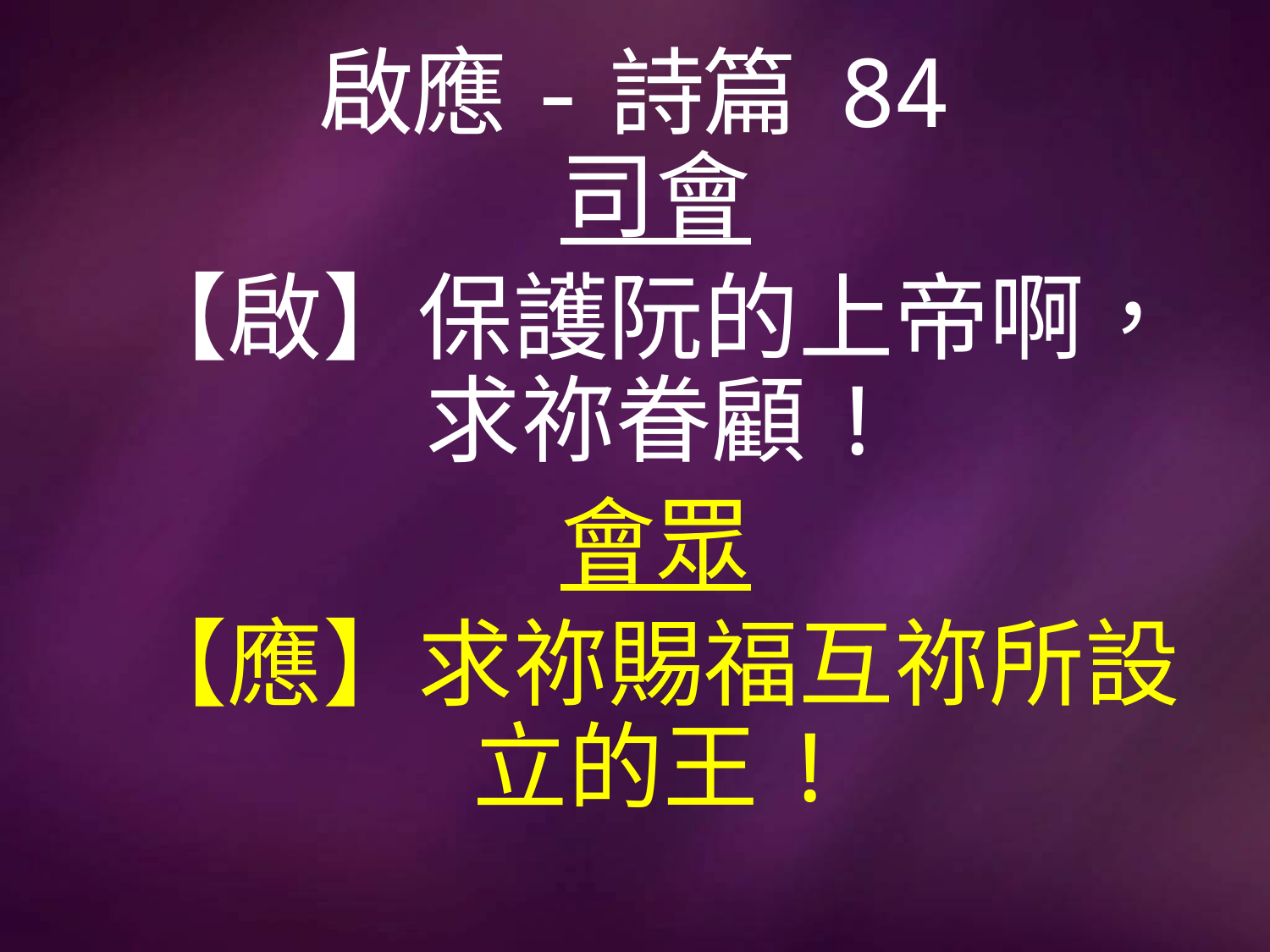

# 啟應-詩篇 84
司會
【啟】保護阮的上帝啊，求祢眷顧!
會眾
【應】求祢賜福互祢所設立的王!